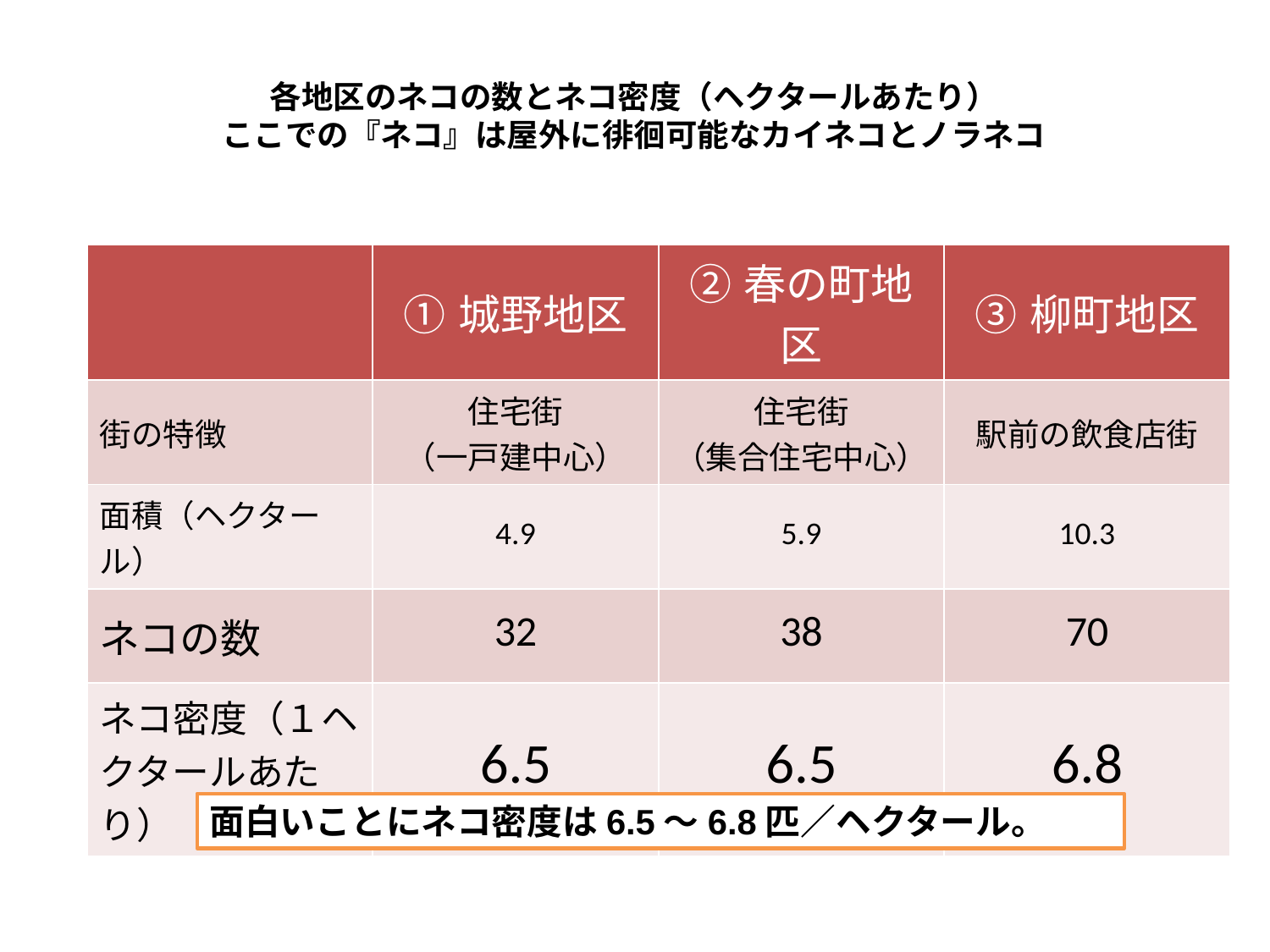

各地区のネコの数とネコ密度（ヘクタールあたり）
ここでの『ネコ』は屋外に徘徊可能なカイネコとノラネコ
|  | ①城野地区 | ②春の町地区 | ③柳町地区 |
| --- | --- | --- | --- |
| 街の特徴 | 住宅街 （一戸建中心） | 住宅街 （集合住宅中心） | 駅前の飲食店街 |
| 面積（ヘクタール） | 4.9 | 5.9 | 10.3 |
| ネコの数 | 32 | 38 | 70 |
| ネコ密度（１ヘクタールあたり） | 6.5 | 6.5 | 6.8 |
面白いことにネコ密度は6.5〜6.8匹／ヘクタール。